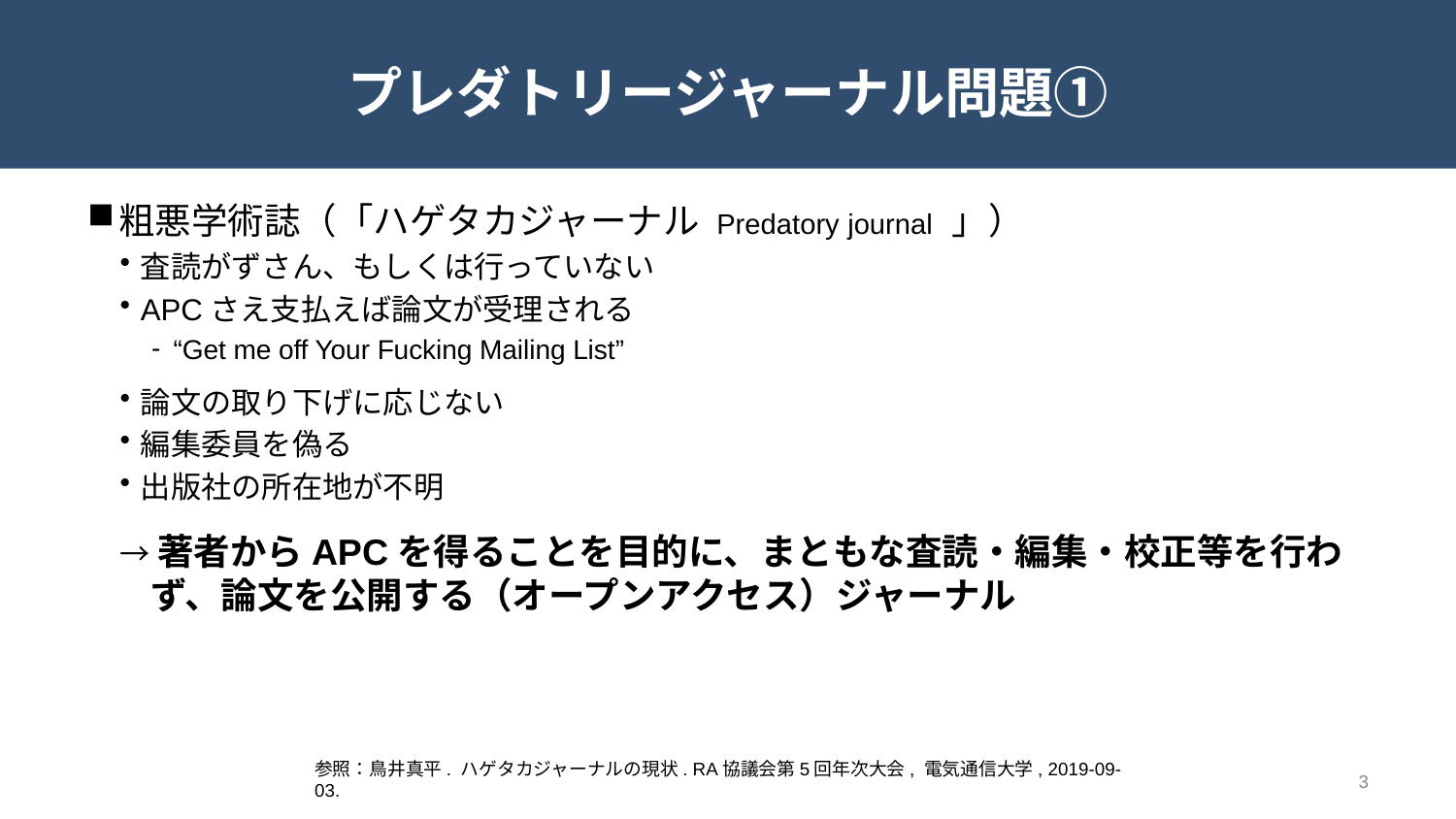

# プレダトリージャーナル問題①
粗悪学術誌（「ハゲタカジャーナル Predatory journal 」）
査読がずさん、もしくは行っていない
APCさえ支払えば論文が受理される
“Get me off Your Fucking Mailing List”
論文の取り下げに応じない
編集委員を偽る
出版社の所在地が不明

→著者からAPCを得ることを目的に、まともな査読・編集・校正等を行わず、論文を公開する（オープンアクセス）ジャーナル
参照：鳥井真平. ハゲタカジャーナルの現状. RA協議会第5回年次大会, 電気通信大学, 2019-09-03.
3